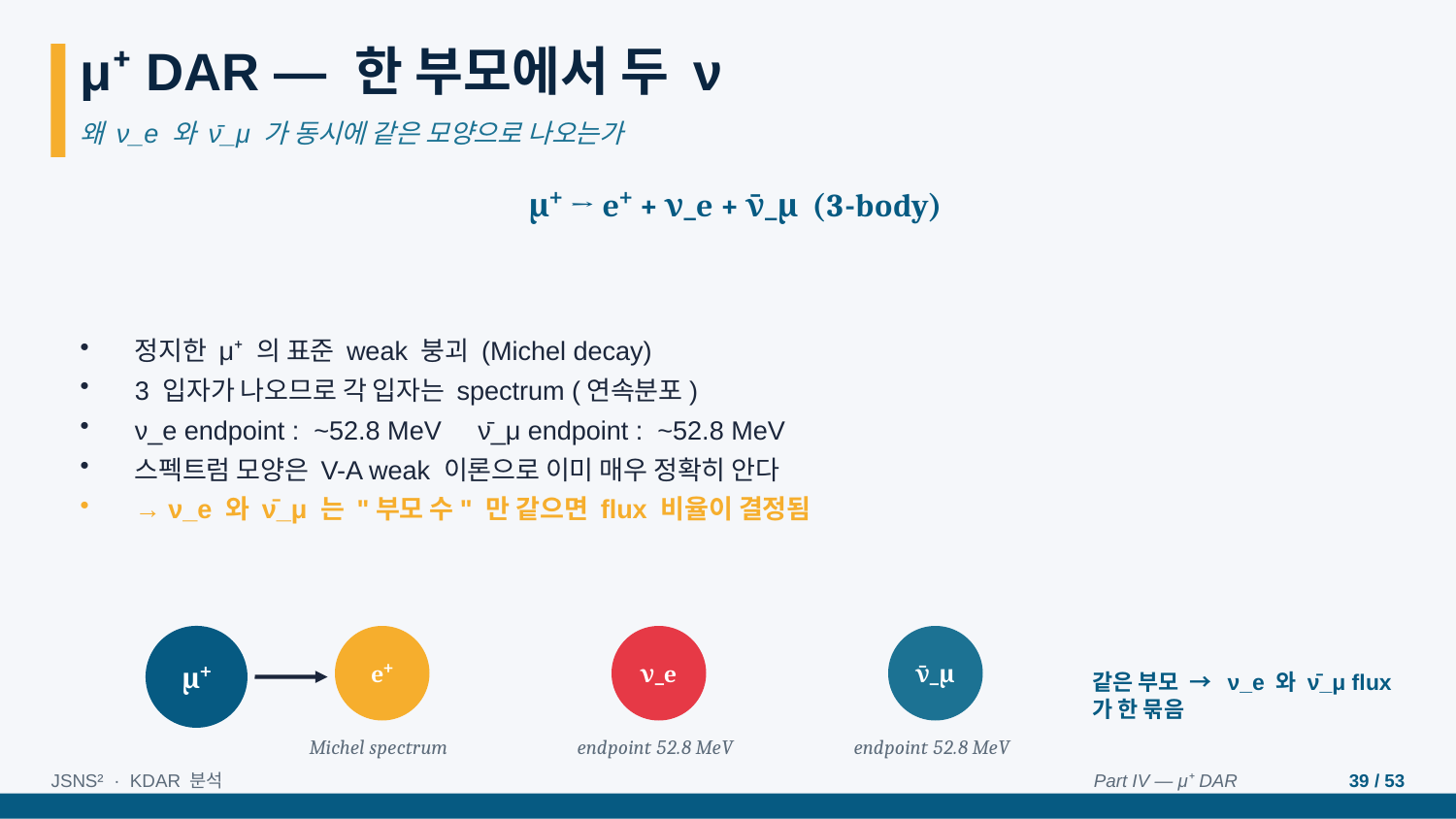

μ⁺ DAR — 한 부모에서 두 ν

왜 ν_e 와 ν̄_μ 가 동시에 같은 모양으로 나오는가
μ⁺ → e⁺ + ν_e + ν̄_μ  (3-body)
정지한 μ⁺ 의 표준 weak 붕괴 (Michel decay)
3 입자가 나오므로 각 입자는 spectrum (연속분포)
ν_e endpoint :  ~52.8 MeV     ν̄_μ endpoint :  ~52.8 MeV
스펙트럼 모양은 V-A weak 이론으로 이미 매우 정확히 안다
→ ν_e 와 ν̄_μ 는 "부모 수" 만 같으면 flux 비율이 결정됨

μ⁺

e⁺

ν_e

ν̄_μ
같은 부모  →  ν_e 와 ν̄_μ flux 가 한 묶음

Michel spectrum
endpoint 52.8 MeV
endpoint 52.8 MeV
JSNS²  ·  KDAR 분석
Part IV — μ⁺ DAR
39 / 53